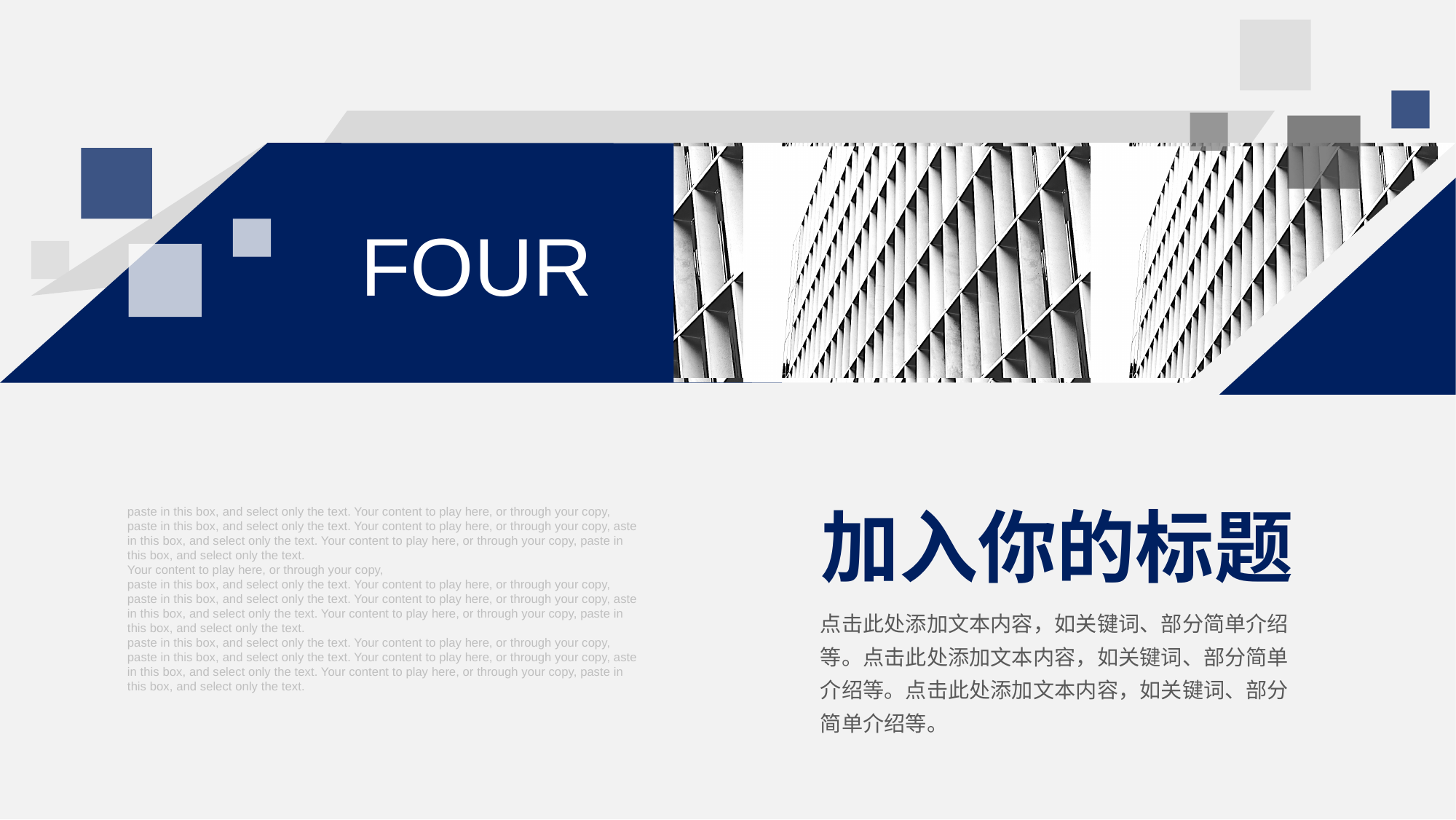

FOUR

加入你的标题
点击此处添加文本内容，如关键词、部分简单介绍等。点击此处添加文本内容，如关键词、部分简单介绍等。点击此处添加文本内容，如关键词、部分简单介绍等。
paste in this box, and select only the text. Your content to play here, or through your copy, paste in this box, and select only the text. Your content to play here, or through your copy, aste in this box, and select only the text. Your content to play here, or through your copy, paste in this box, and select only the text.
Your content to play here, or through your copy,
paste in this box, and select only the text. Your content to play here, or through your copy, paste in this box, and select only the text. Your content to play here, or through your copy, aste in this box, and select only the text. Your content to play here, or through your copy, paste in this box, and select only the text.
paste in this box, and select only the text. Your content to play here, or through your copy, paste in this box, and select only the text. Your content to play here, or through your copy, aste in this box, and select only the text. Your content to play here, or through your copy, paste in this box, and select only the text.